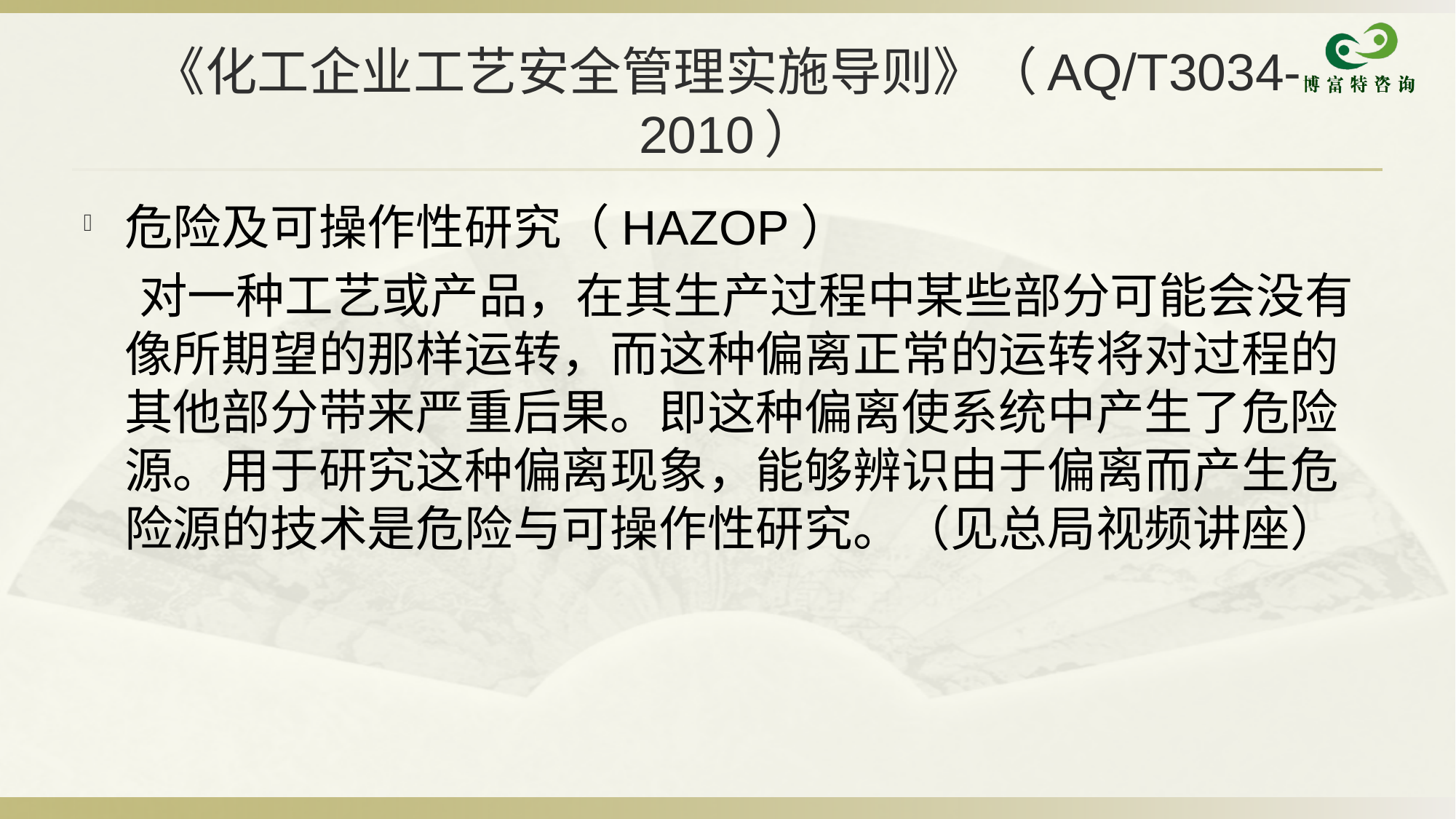

# 《化工企业工艺安全管理实施导则》（AQ/T3034-2010）
危险及可操作性研究（HAZOP）
    对一种工艺或产品，在其生产过程中某些部分可能会没有像所期望的那样运转，而这种偏离正常的运转将对过程的其他部分带来严重后果。即这种偏离使系统中产生了危险源。用于研究这种偏离现象，能够辨识由于偏离而产生危险源的技术是危险与可操作性研究。（见总局视频讲座）